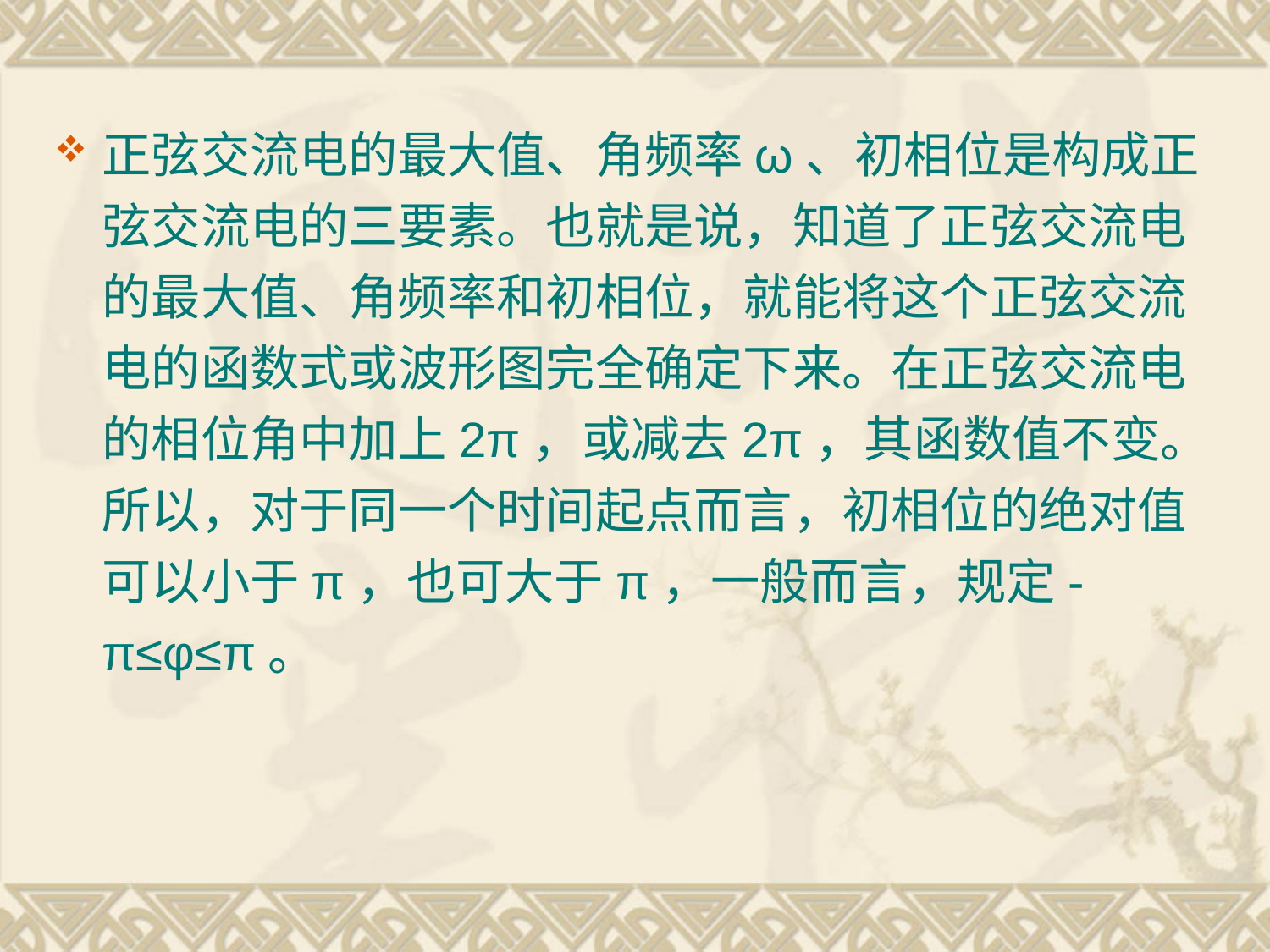

正弦交流电的最大值、角频率ω、初相位是构成正弦交流电的三要素。也就是说，知道了正弦交流电的最大值、角频率和初相位，就能将这个正弦交流电的函数式或波形图完全确定下来。在正弦交流电的相位角中加上2π，或减去2π，其函数值不变。所以，对于同一个时间起点而言，初相位的绝对值可以小于π，也可大于π，一般而言，规定-π≤φ≤π。